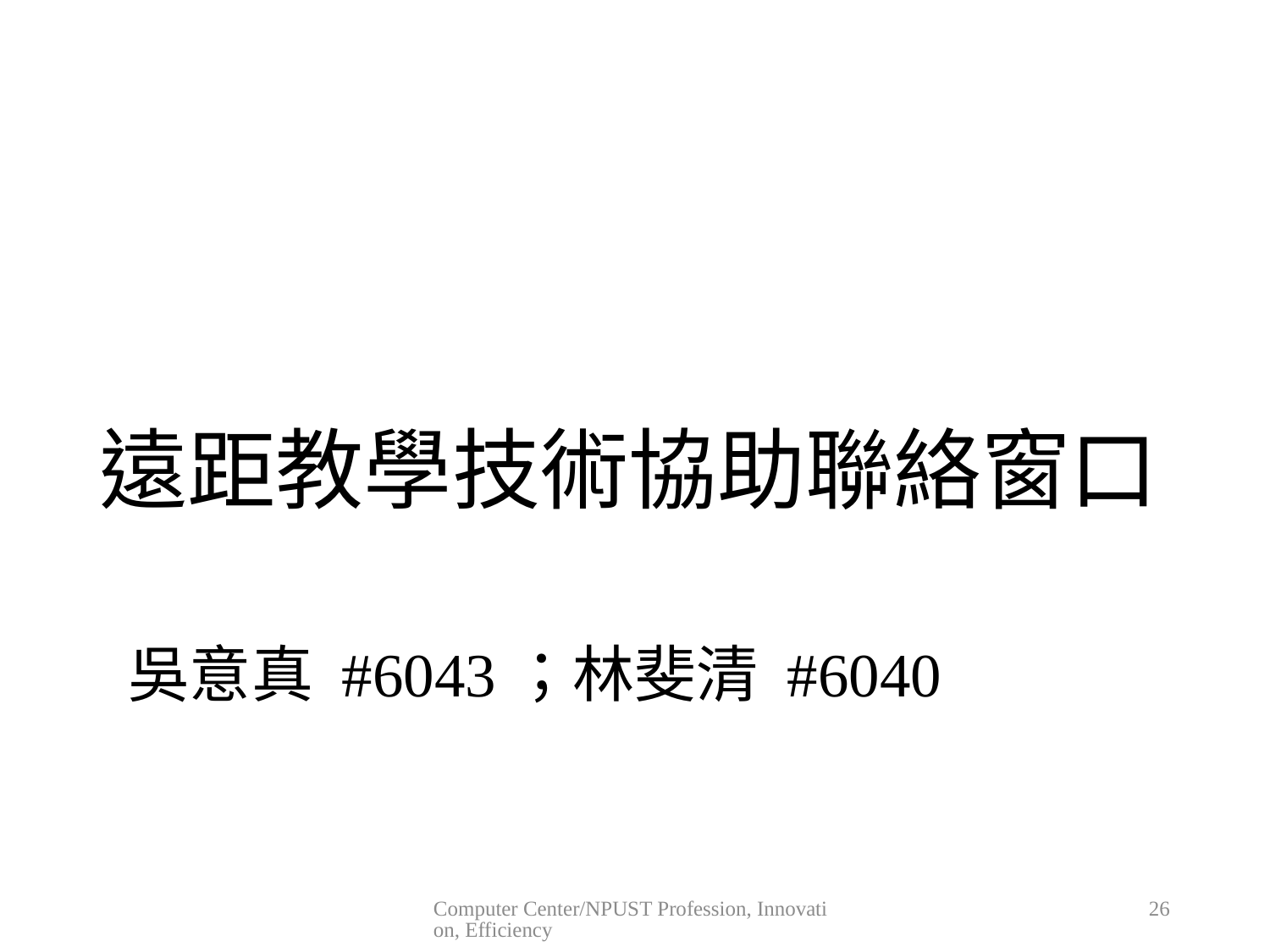

# 遠距教學技術協助聯絡窗口
 吳意真 #6043；林斐清 #6040
Computer Center/NPUST Profession, Innovation, Efficiency
26